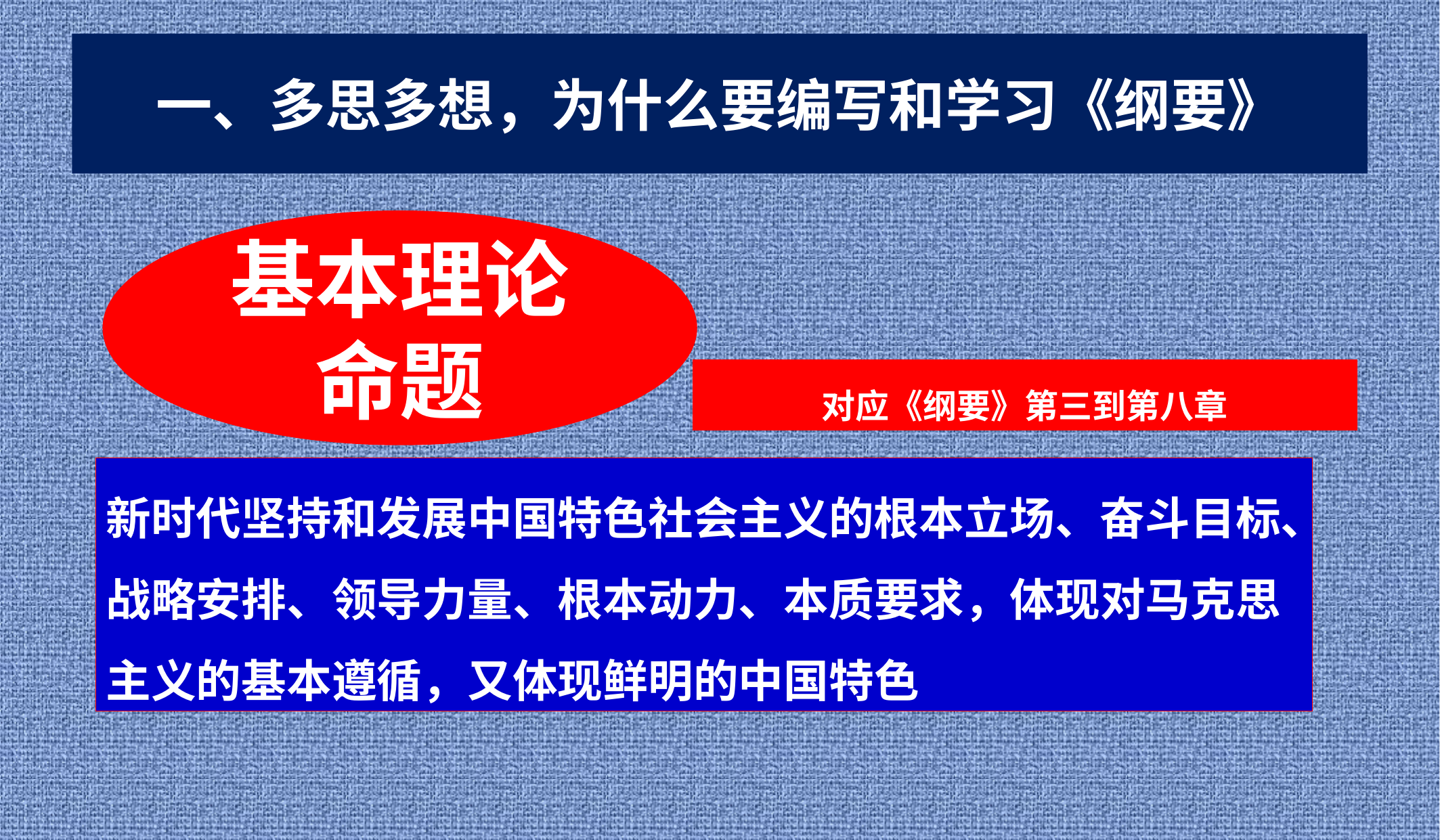

# 一、多思多想，为什么要编写和学习《纲要》
基本理论命题
对应《纲要》第三到第八章
新时代坚持和发展中国特色社会主义的根本立场、奋斗目标、战略安排、领导力量、根本动力、本质要求，体现对马克思主义的基本遵循，又体现鲜明的中国特色